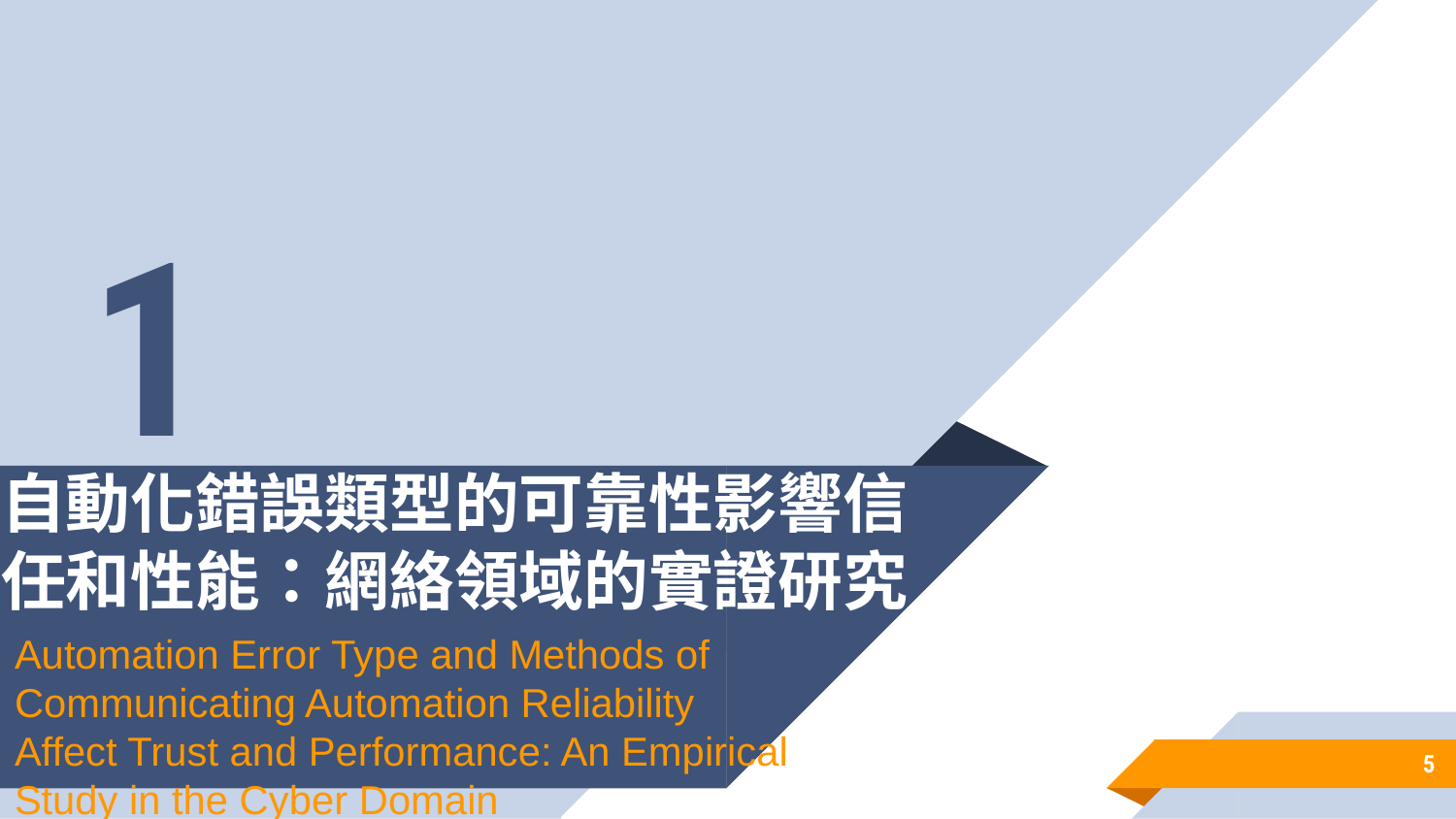

1
# 自動化錯誤類型的可靠性影響信任和性能：網絡領域的實證研究
Automation Error Type and Methods of Communicating Automation Reliability Affect Trust and Performance: An Empirical Study in the Cyber Domain
5